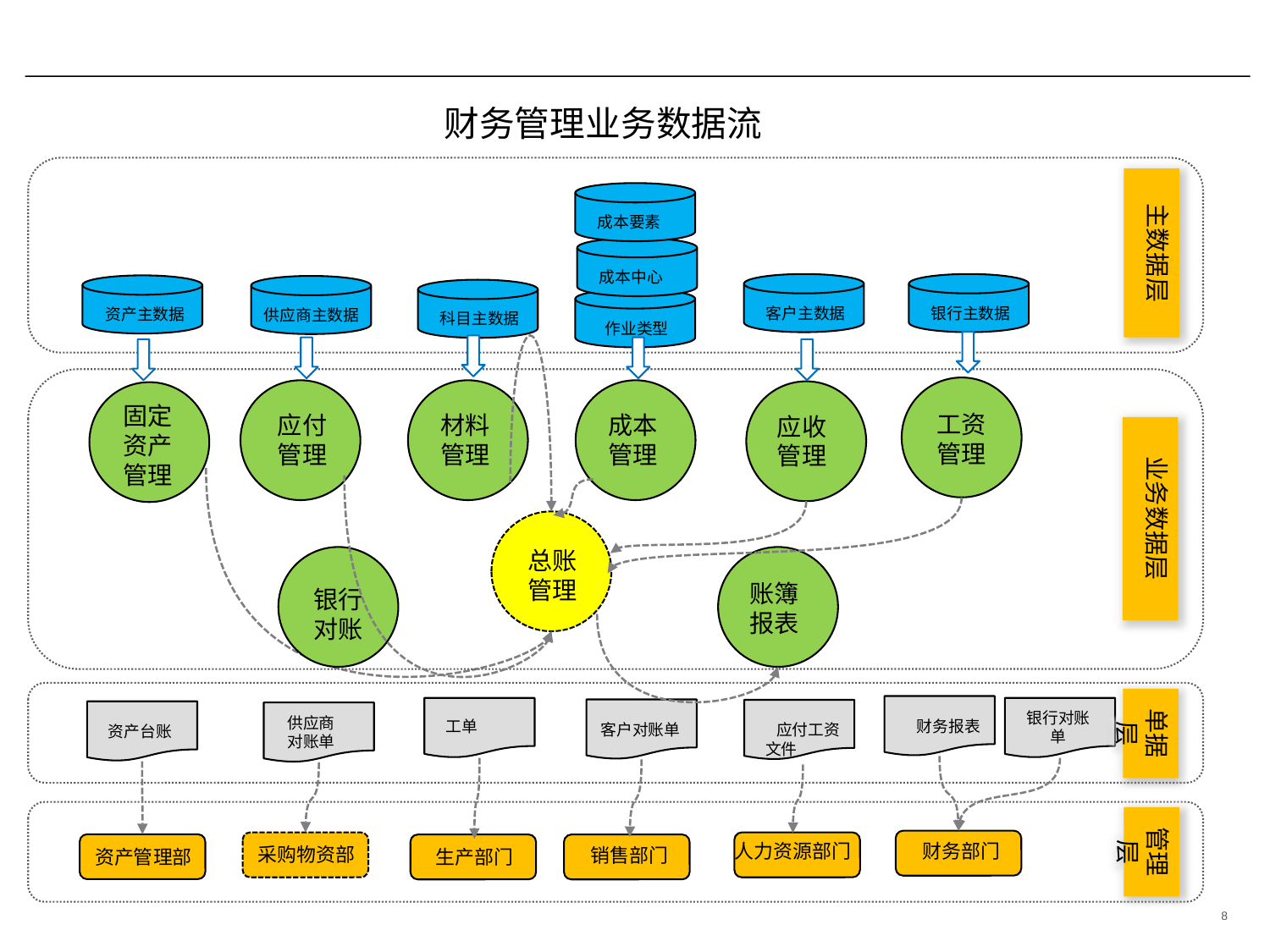

财务管理业务数据流

主数据层

成本要素

成本中心

客户主数据
银行主数据
资产主数据
供应商主数据
科目主数据
作业类型

固定资产管理
工资
管理
应付
管理
材料
管理
成本
管理
应收
管理
业务数据层

总账
管理

账簿
报表
银行
对账

单据层

银行对账单

供应商对账单
工单
  财务报表
客户对账单
  应付工资文件
资产台账

管理层

人力资源部门
财务部门

采购物资部
销售部门
资产管理部
生产部门